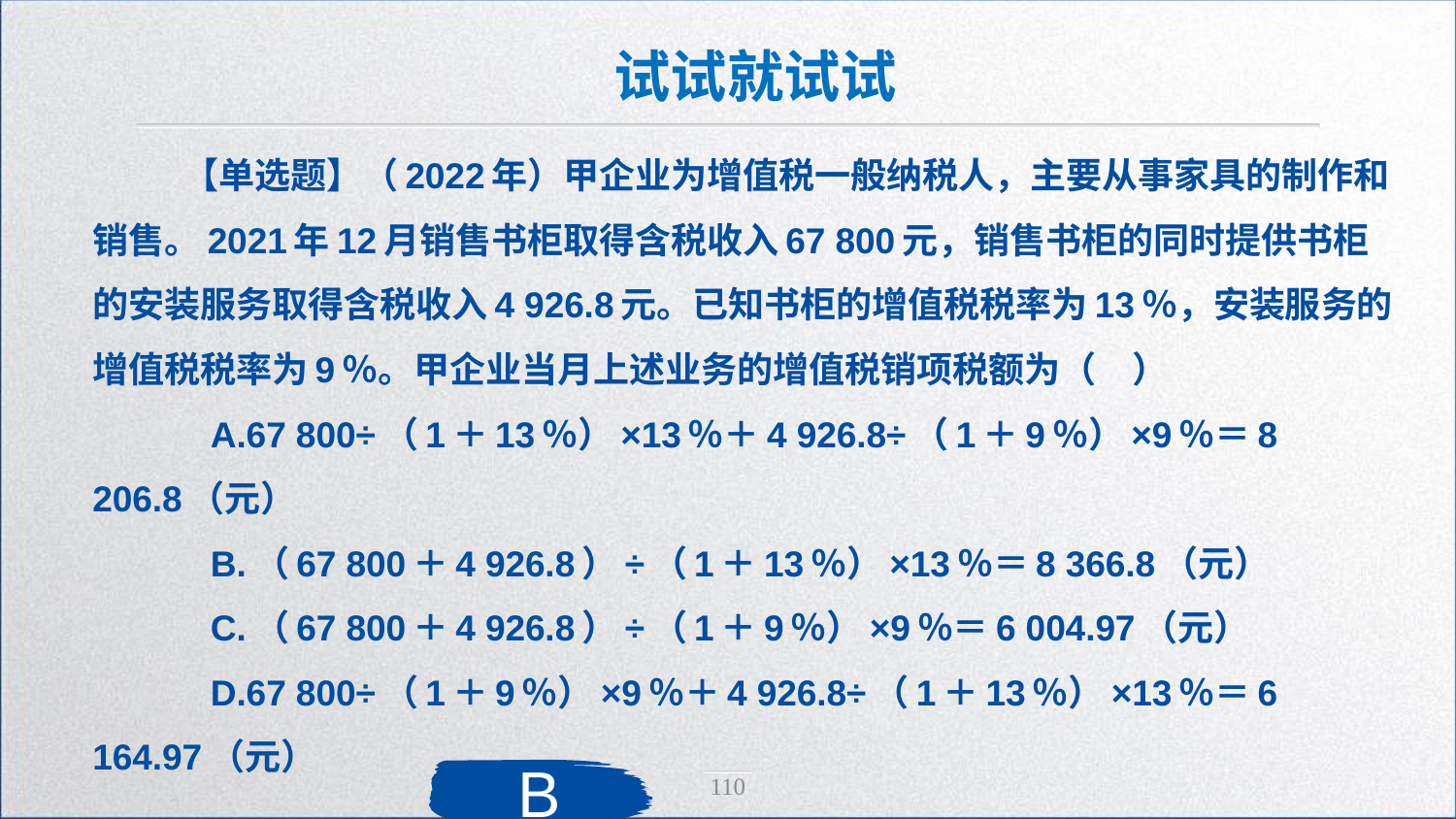

试试就试试
 【单选题】（2022年）甲企业为增值税一般纳税人，主要从事家具的制作和销售。2021年12月销售书柜取得含税收入67 800元，销售书柜的同时提供书柜的安装服务取得含税收入4 926.8元。已知书柜的增值税税率为13％，安装服务的增值税税率为9％。甲企业当月上述业务的增值税销项税额为（　）
　A.67 800÷（1＋13％）×13％＋4 926.8÷（1＋9％）×9％＝8 206.8（元）
　B.（67 800＋4 926.8）÷（1＋13％）×13％＝8 366.8（元）
　C.（67 800＋4 926.8）÷（1＋9％）×9％＝6 004.97（元）
　D.67 800÷（1＋9％）×9％＋4 926.8÷（1＋13％）×13％＝6 164.97（元）

B
110